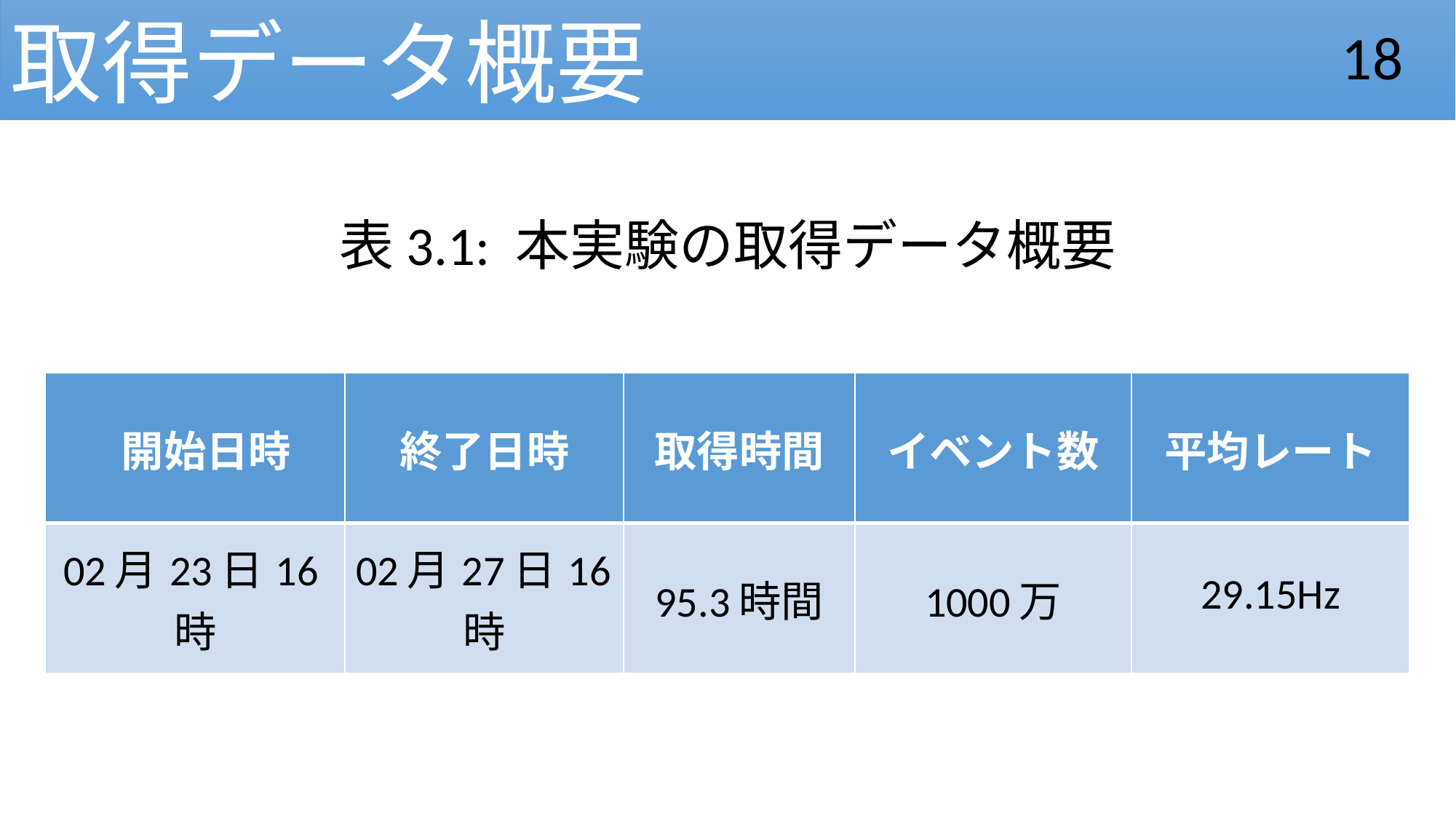

取得データ概要
18
表3.1: 本実験の取得データ概要
| 開始日時 | 終了日時 | 取得時間 | イベント数 | 平均レート |
| --- | --- | --- | --- | --- |
| 02月23日16時 | 02月27日16時 | 95.3時間 | 1000万 | 29.15Hz |